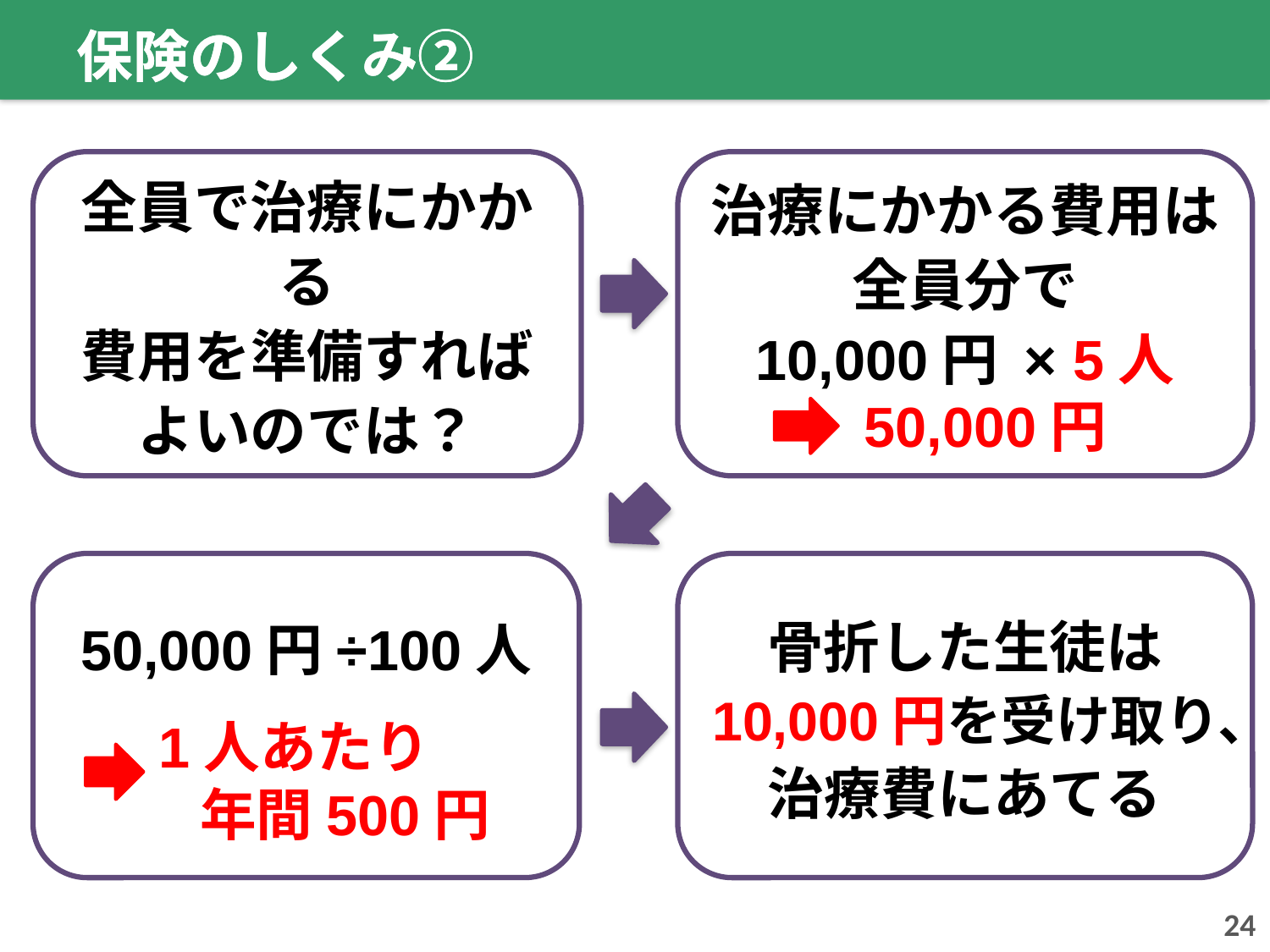

保険のしくみ②
保険のしくみ②

全員で治療にかかる
費用を準備すれば
よいのでは？

治療にかかる費用は
全員分で
10,000円 × 5人

50,000円

50,000円÷100人

骨折した生徒は
10,000円を受け取り、
治療費にあてる

1人あたり
年間500円

24